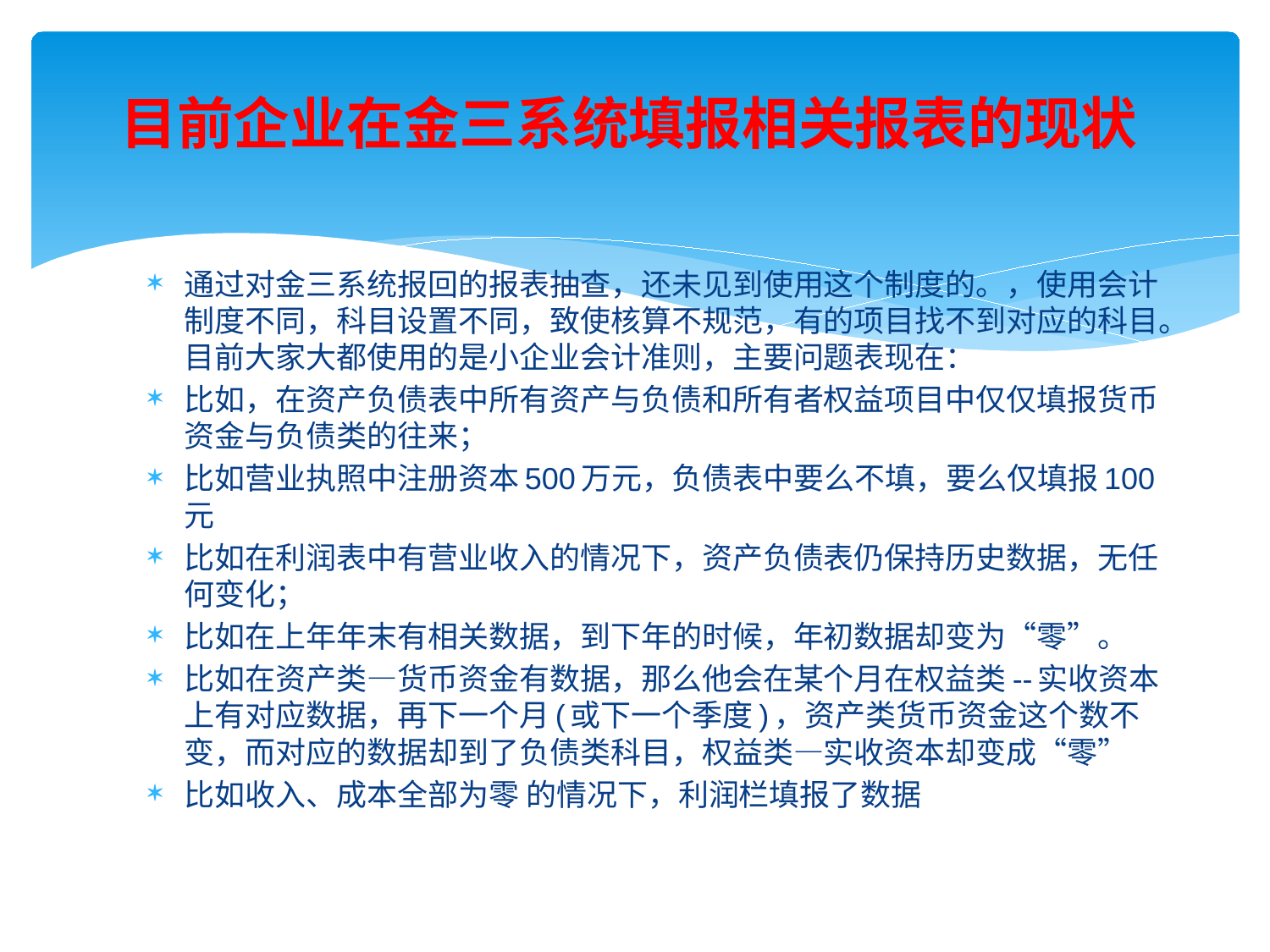

# 目前企业在金三系统填报相关报表的现状

通过对金三系统报回的报表抽查，还未见到使用这个制度的。，使用会计制度不同，科目设置不同，致使核算不规范，有的项目找不到对应的科目。目前大家大都使用的是小企业会计准则，主要问题表现在：
比如，在资产负债表中所有资产与负债和所有者权益项目中仅仅填报货币资金与负债类的往来；
比如营业执照中注册资本500万元，负债表中要么不填，要么仅填报100元
比如在利润表中有营业收入的情况下，资产负债表仍保持历史数据，无任何变化；
比如在上年年末有相关数据，到下年的时候，年初数据却变为“零”。
比如在资产类—货币资金有数据，那么他会在某个月在权益类--实收资本上有对应数据，再下一个月(或下一个季度)，资产类货币资金这个数不变，而对应的数据却到了负债类科目，权益类—实收资本却变成“零”
比如收入、成本全部为零 的情况下，利润栏填报了数据